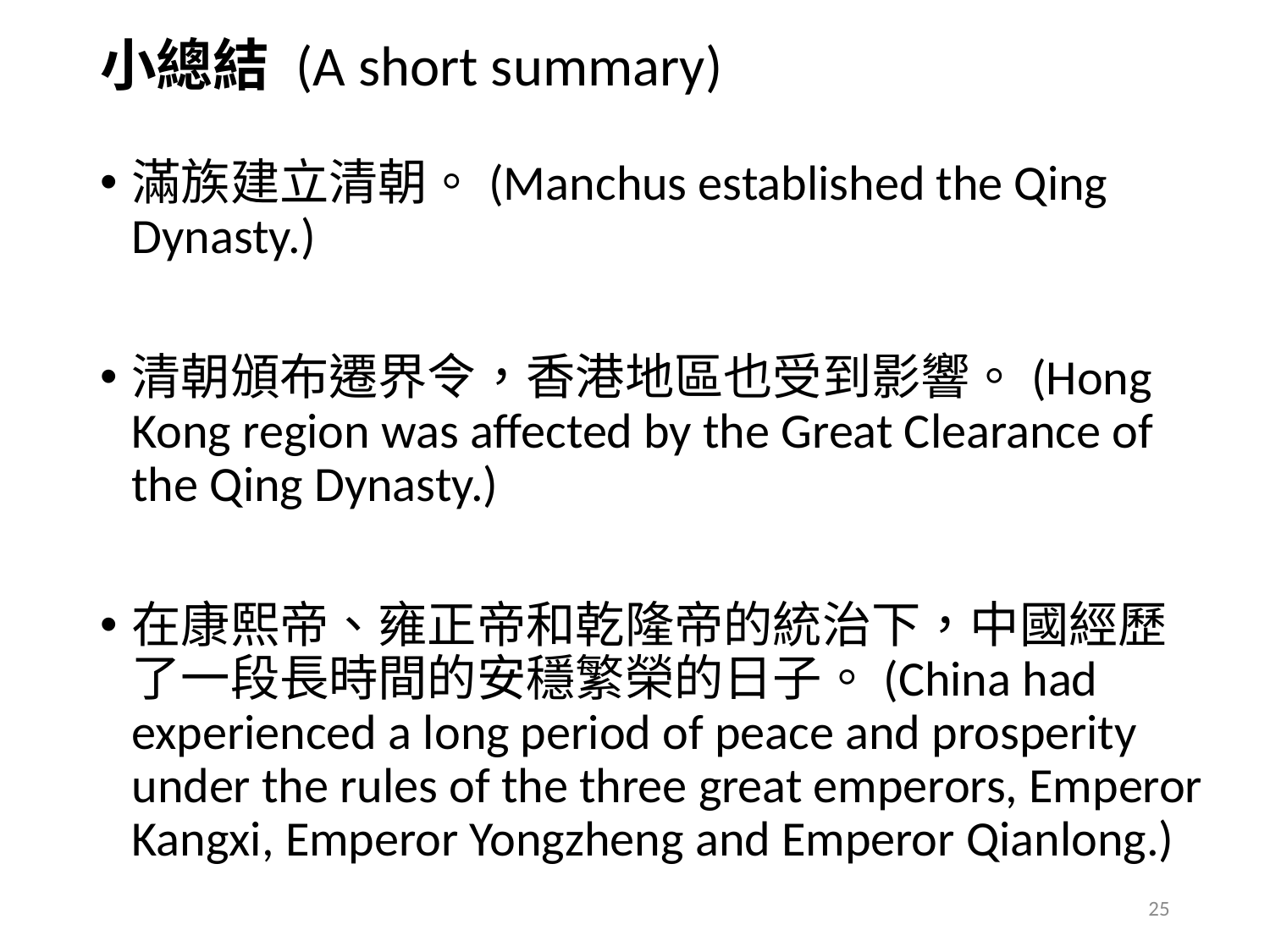

# 小總結 (A short summary)
滿族建立清朝。(Manchus established the Qing Dynasty.)

清朝頒布遷界令，香港地區也受到影響。(Hong Kong region was affected by the Great Clearance of the Qing Dynasty.)

在康熙帝、雍正帝和乾隆帝的統治下，中國經歷了一段長時間的安穩繁榮的日子。(China had experienced a long period of peace and prosperity under the rules of the three great emperors, Emperor Kangxi, Emperor Yongzheng and Emperor Qianlong.)

25